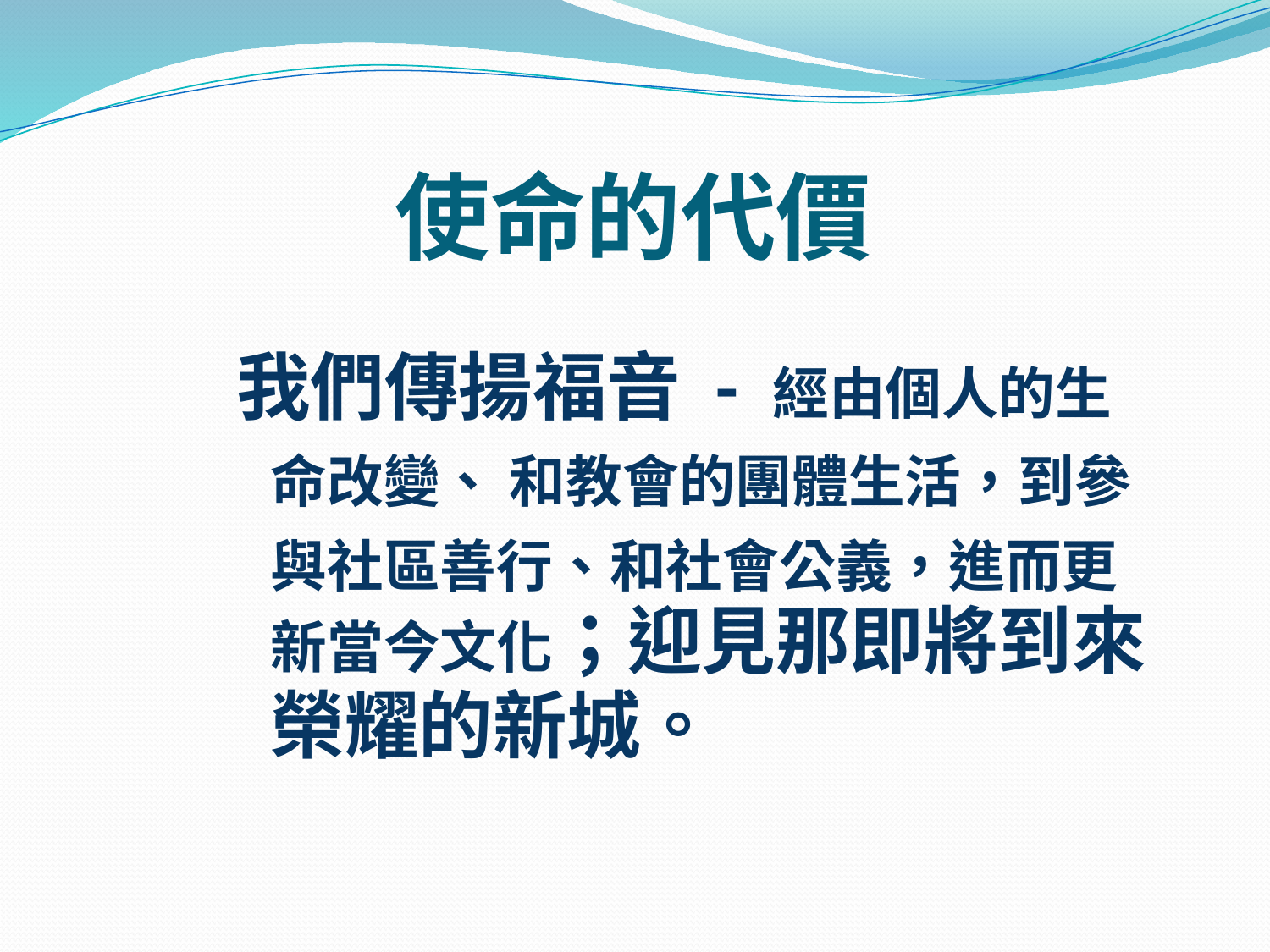

# 使命的代價
我們傳揚福音 - 經由個人的生命改變、 和教會的團體生活，到參與社區善行、和社會公義，進而更新當今文化；迎見那即將到來榮耀的新城。